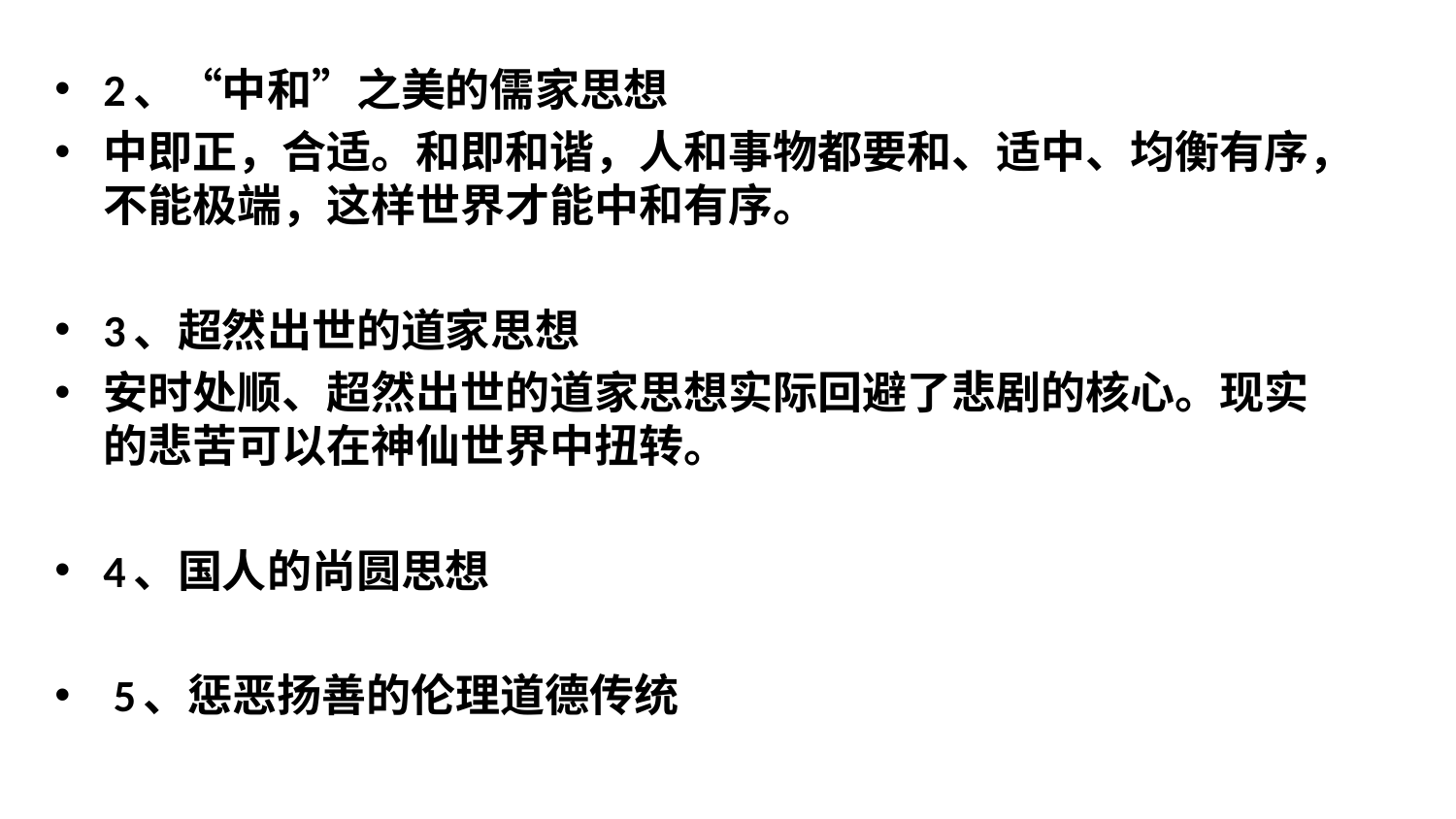

2、“中和”之美的儒家思想
中即正，合适。和即和谐，人和事物都要和、适中、均衡有序，不能极端，这样世界才能中和有序。

3、超然出世的道家思想
安时处顺、超然出世的道家思想实际回避了悲剧的核心。现实的悲苦可以在神仙世界中扭转。

4、国人的尚圆思想

 5、惩恶扬善的伦理道德传统